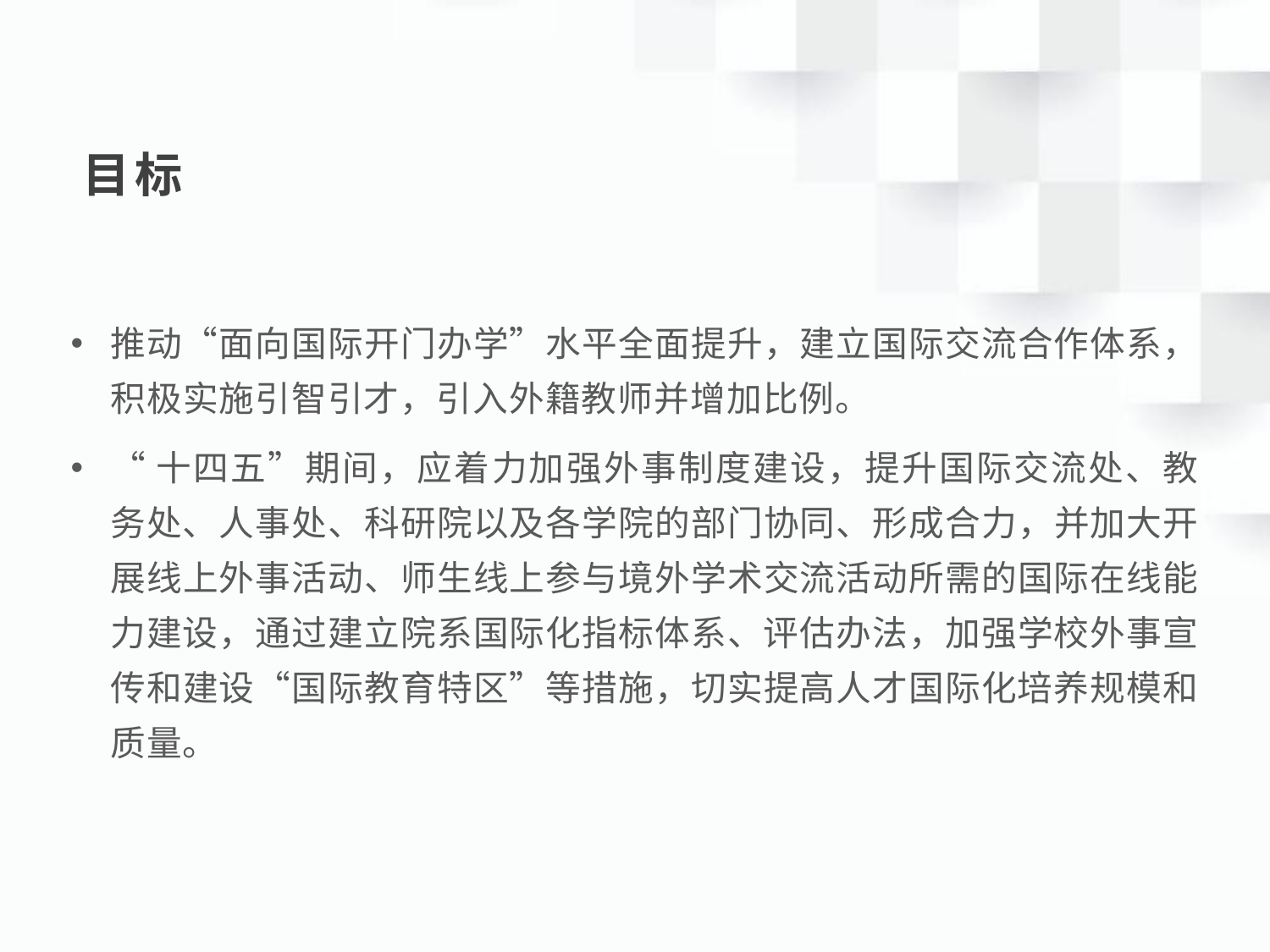

目标
推动“面向国际开门办学”水平全面提升，建立国际交流合作体系，积极实施引智引才，引入外籍教师并增加比例。
“十四五”期间，应着力加强外事制度建设，提升国际交流处、教务处、人事处、科研院以及各学院的部门协同、形成合力，并加大开展线上外事活动、师生线上参与境外学术交流活动所需的国际在线能力建设，通过建立院系国际化指标体系、评估办法，加强学校外事宣传和建设“国际教育特区”等措施，切实提高人才国际化培养规模和质量。